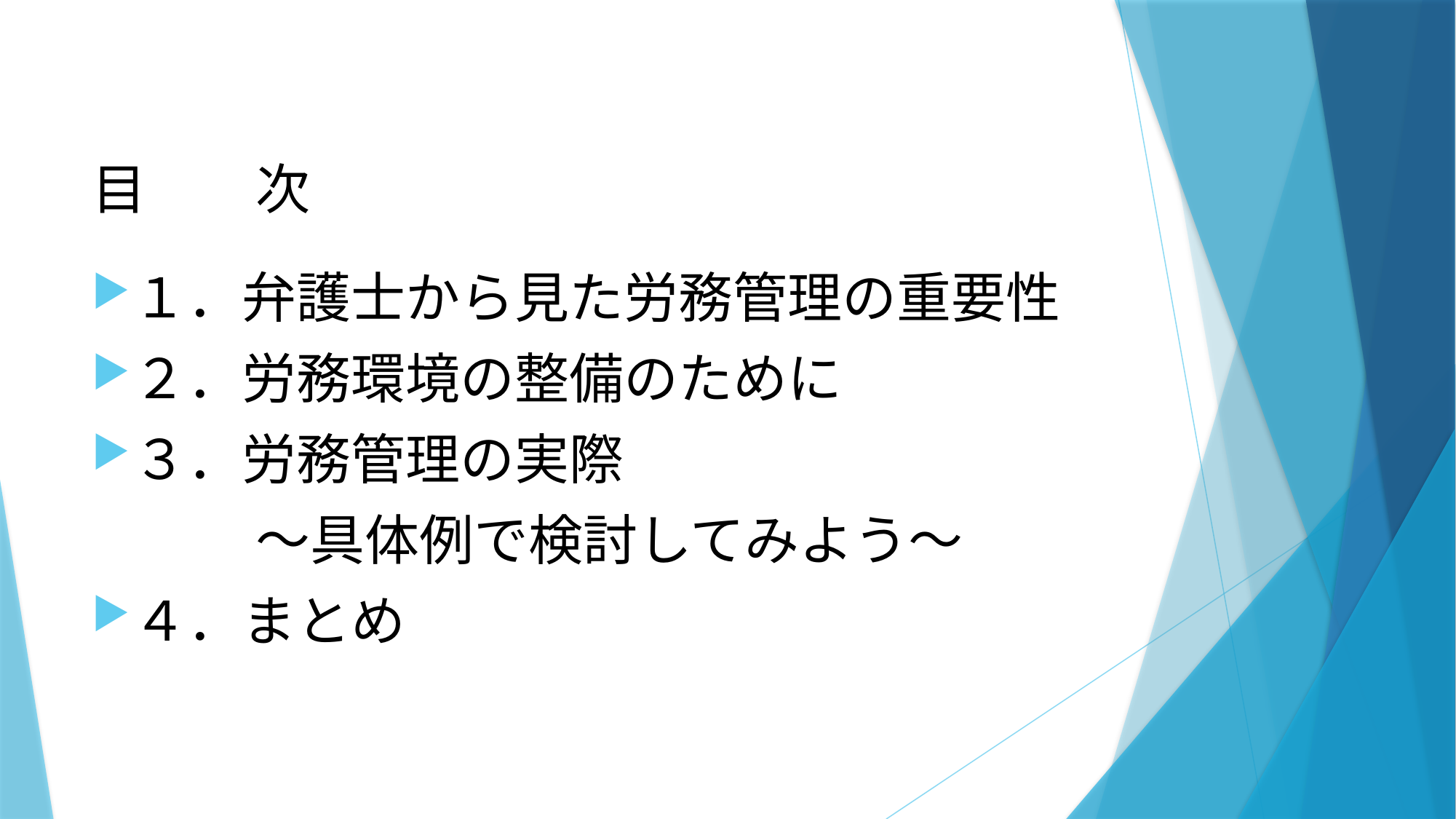

# 目　　次
１．弁護士から見た労務管理の重要性
２．労務環境の整備のために
３．労務管理の実際
　　　～具体例で検討してみよう～
４．まとめ